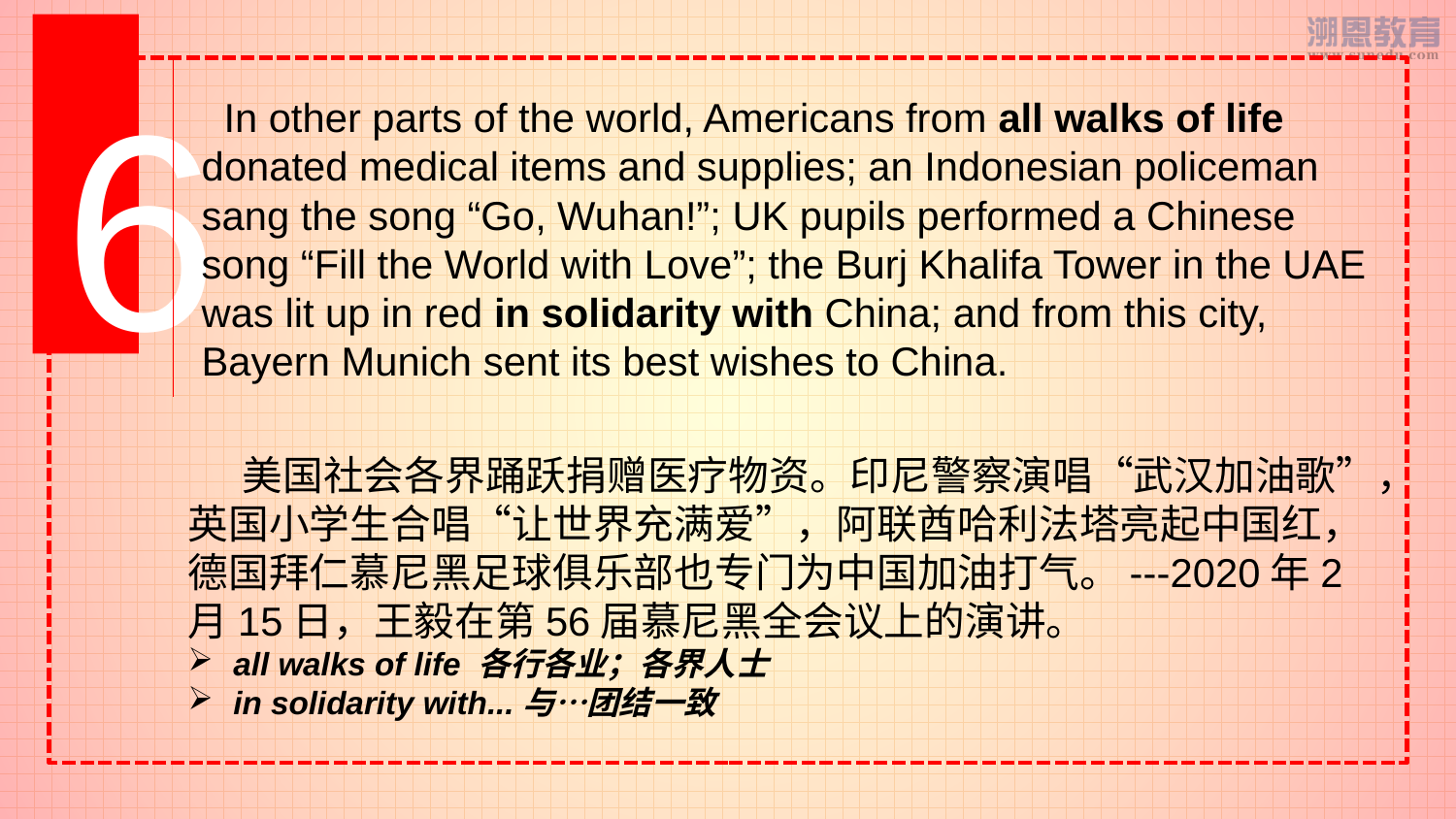

6

  In other parts of the world, Americans from all walks of life donated medical items and supplies; an Indonesian policeman sang the song “Go, Wuhan!”; UK pupils performed a Chinese song “Fill the World with Love”; the Burj Khalifa Tower in the UAE was lit up in red in solidarity with China; and from this city, Bayern Munich sent its best wishes to China.
     美国社会各界踊跃捐赠医疗物资。印尼警察演唱“武汉加油歌”，英国小学生合唱“让世界充满爱”，阿联酋哈利法塔亮起中国红，德国拜仁慕尼黑足球俱乐部也专门为中国加油打气。---2020年2月15日，王毅在第56届慕尼黑全会议上的演讲。
all walks of life 各行各业；各界人士
in solidarity with...与…团结一致